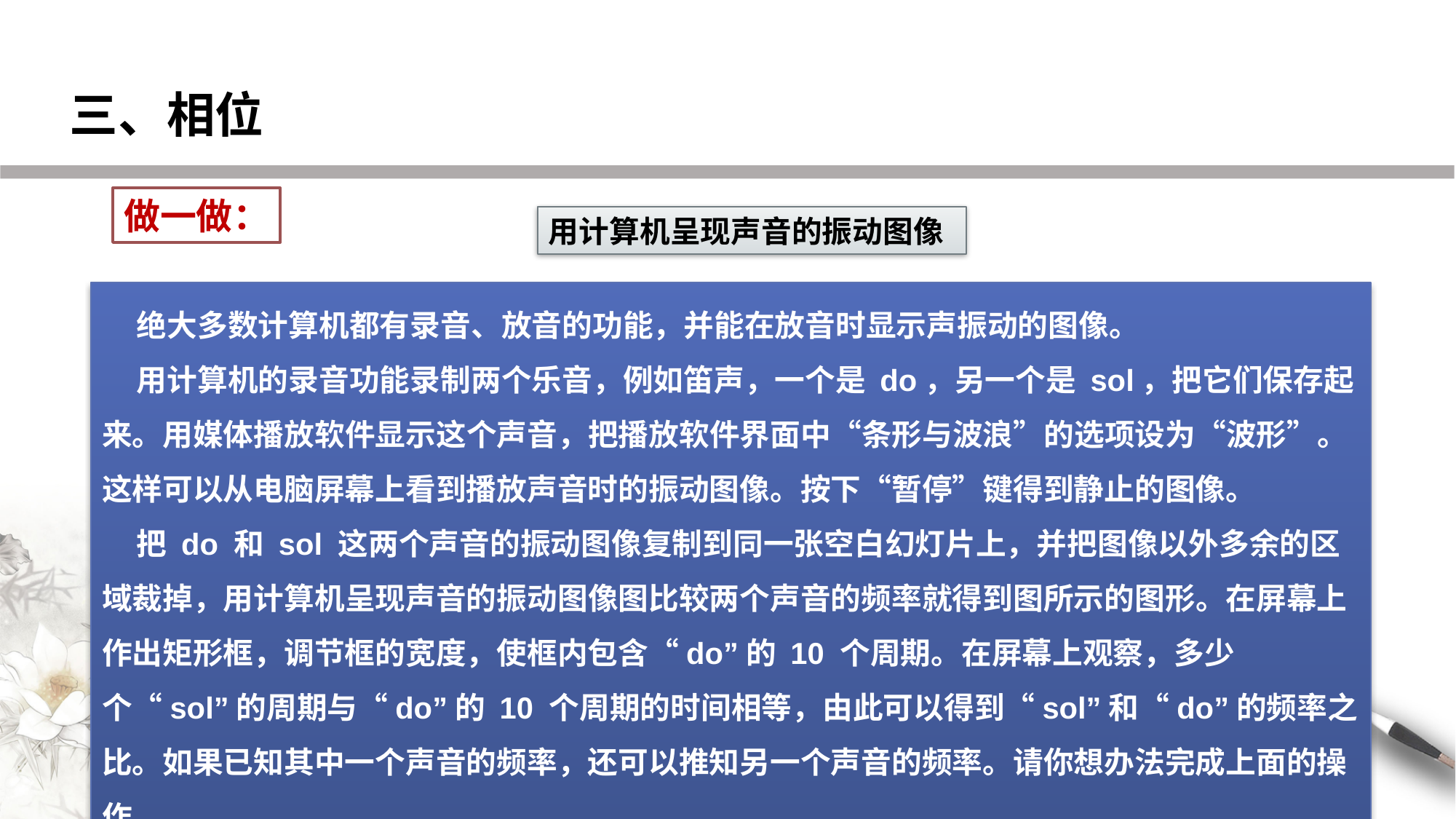

三、相位

做一做：
用计算机呈现声音的振动图像
    绝大多数计算机都有录音、放音的功能，并能在放音时显示声振动的图像。
    用计算机的录音功能录制两个乐音，例如笛声，一个是 do，另一个是 sol，把它们保存起来。用媒体播放软件显示这个声音，把播放软件界面中“条形与波浪”的选项设为“波形”。这样可以从电脑屏幕上看到播放声音时的振动图像。按下“暂停”键得到静止的图像。
    把 do 和 sol 这两个声音的振动图像复制到同一张空白幻灯片上，并把图像以外多余的区域裁掉，用计算机呈现声音的振动图像图比较两个声音的频率就得到图所示的图形。在屏幕上作出矩形框，调节框的宽度，使框内包含“do”的 10 个周期。在屏幕上观察，多少个“sol”的周期与“do”的 10 个周期的时间相等，由此可以得到“sol”和“do”的频率之比。如果已知其中一个声音的频率，还可以推知另一个声音的频率。请你想办法完成上面的操作。